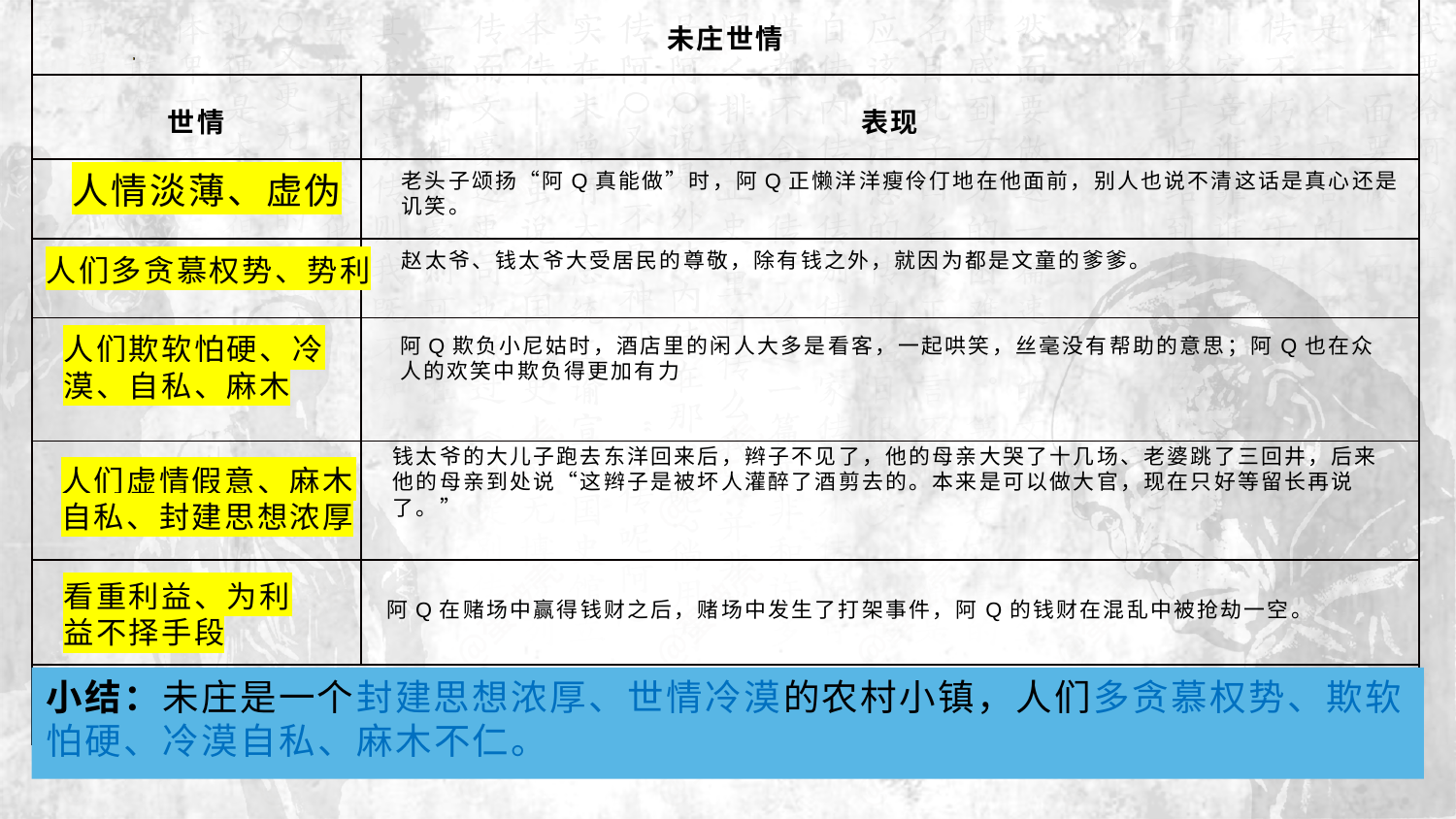

| 未庄世情 |  |
| --- | --- |
| 世情 | 表现 |
|  |  |
|  |  |
|  |  |
|  |  |
|  |  |
|  |  |
#
老头子颂扬“阿Q真能做”时，阿Q正懒洋洋瘦伶仃地在他面前，别人也说不清这话是真心还是讥笑。

人情淡薄、虚伪

赵太爷、钱太爷大受居民的尊敬，除有钱之外，就因为都是文童的爹爹。

人们多贪慕权势、势利

人们欺软怕硬、冷漠、自私、麻木

阿Q欺负小尼姑时，酒店里的闲人大多是看客，一起哄笑，丝毫没有帮助的意思；阿Q也在众人的欢笑中欺负得更加有力

钱太爷的大儿子跑去东洋回来后，辫子不见了，他的母亲大哭了十几场、老婆跳了三回井，后来他的母亲到处说“这辫子是被坏人灌醉了酒剪去的。本来是可以做大官，现在只好等留长再说了。”

人们虚情假意、麻木自私、封建思想浓厚

看重利益、为利益不择手段

阿Q在赌场中赢得钱财之后，赌场中发生了打架事件，阿Q的钱财在混乱中被抢劫一空。

小结：未庄是一个封建思想浓厚、世情冷漠的农村小镇，人们多贪慕权势、欺软怕硬、冷漠自私、麻木不仁。